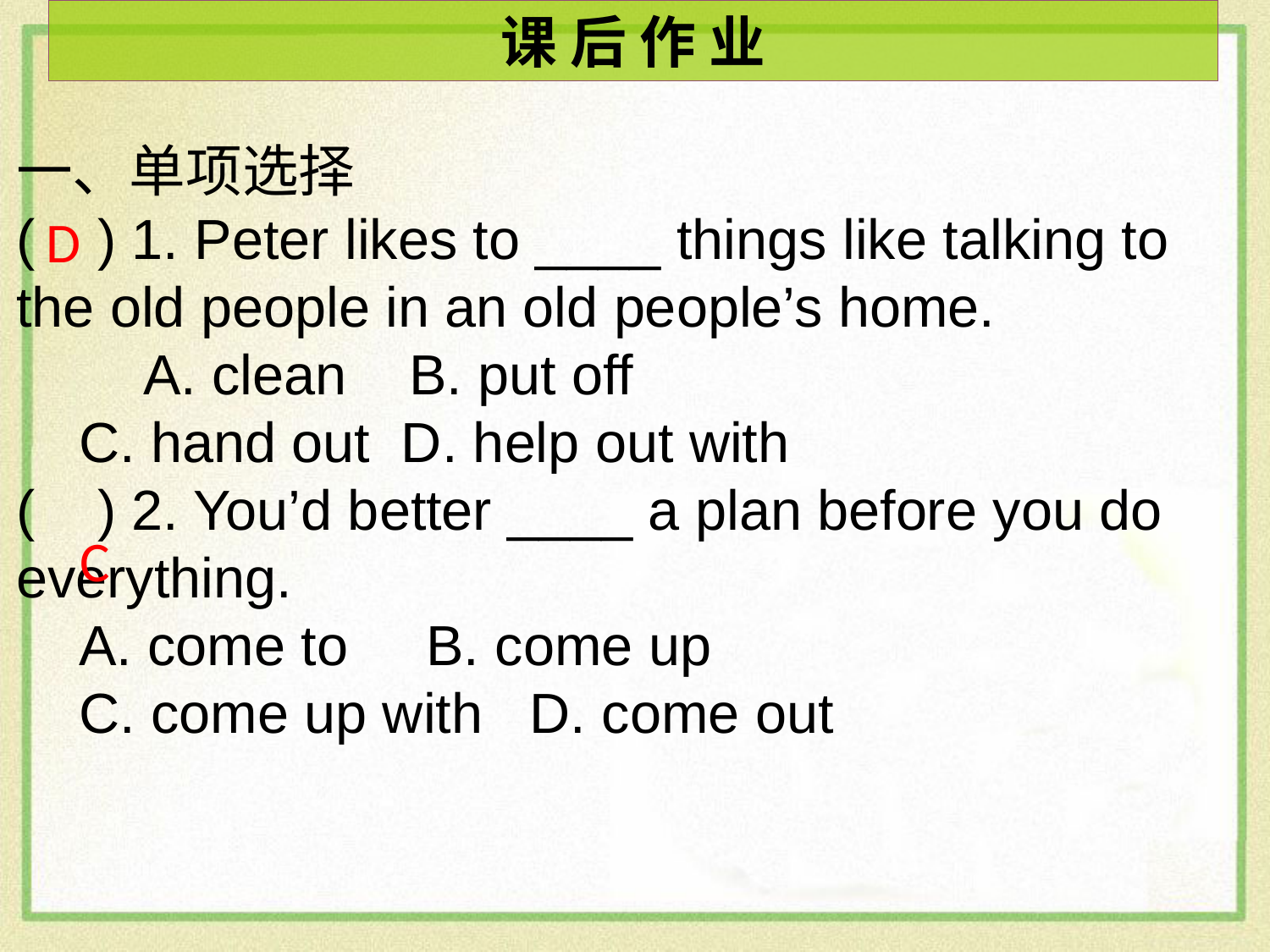

课 后 作 业
一、单项选择
(    ) 1. Peter likes to ____ things like talking to the old people in an old people’s home.
	A. clean    B. put off
    C. hand out  D. help out with
(    ) 2. You’d better ____ a plan before you do everything.
    A. come to     B. come up
    C. come up with   D. come out
D
C